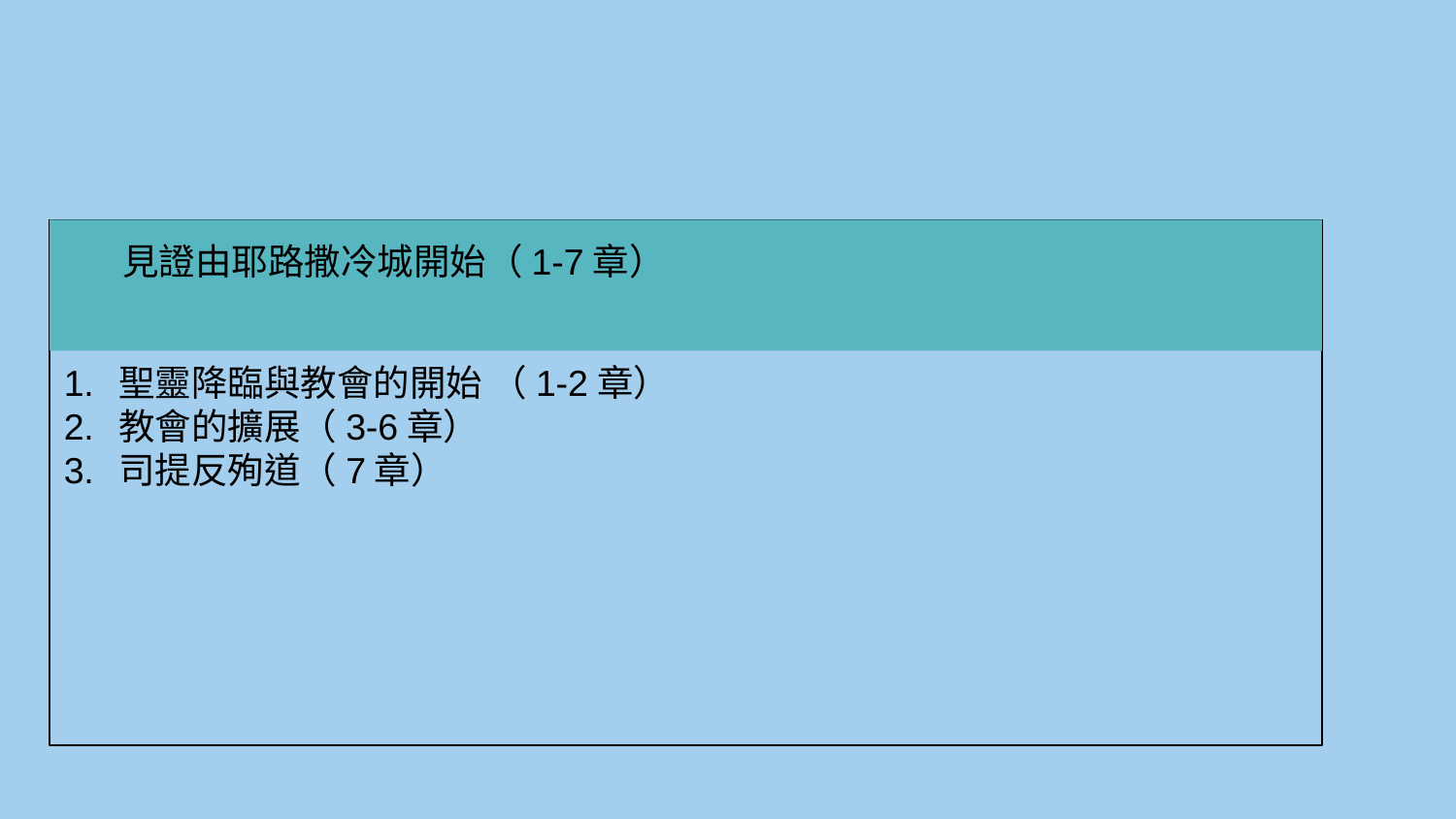

見證由耶路撒冷城開始（1-7章）
聖靈降臨與教會的開始 （1-2章）
教會的擴展（3-6章）
司提反殉道（7章）